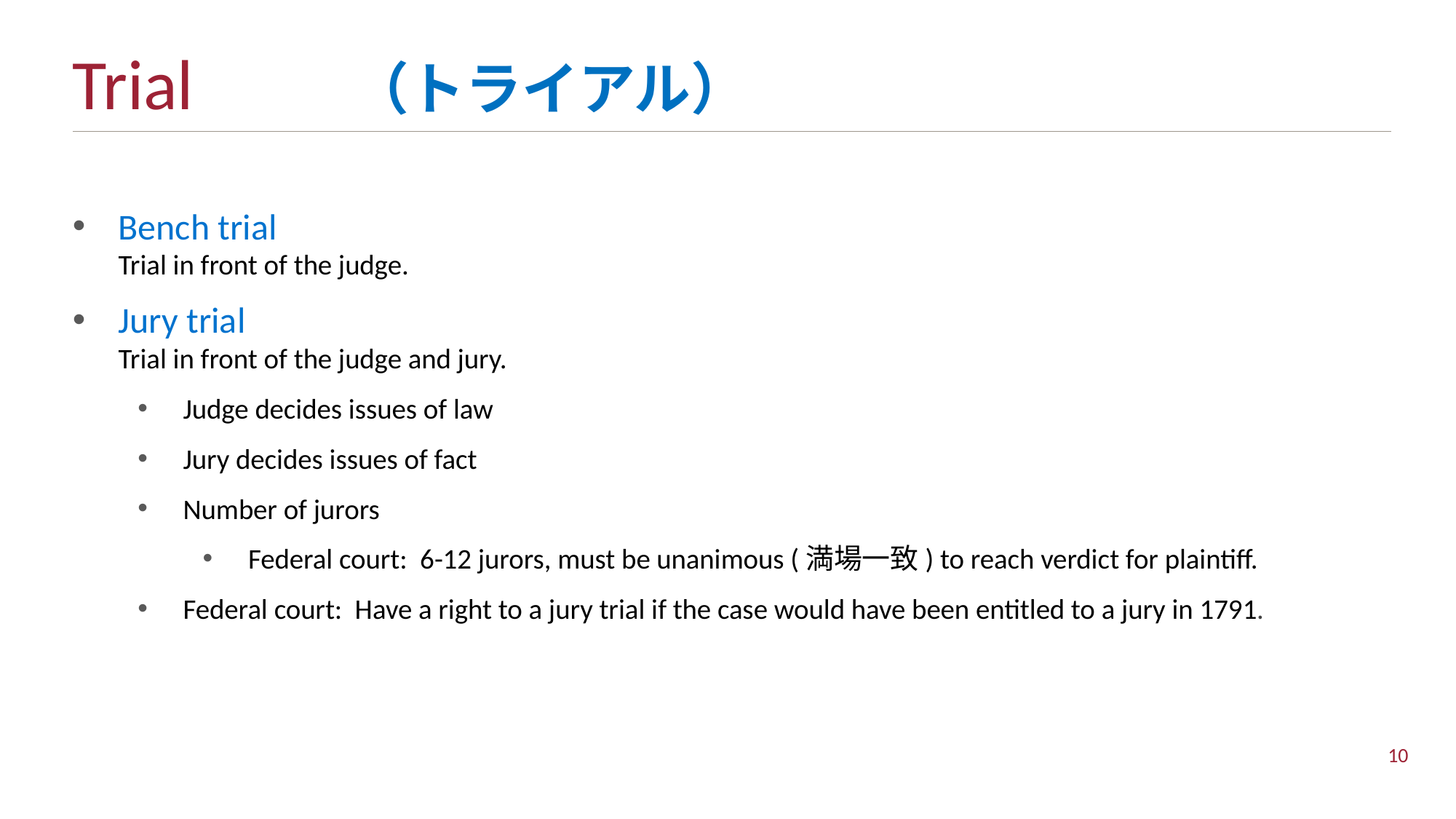

Trial　　（トライアル）
Bench trial
Trial in front of the judge.
Jury trial
Trial in front of the judge and jury.
Judge decides issues of law
Jury decides issues of fact
Number of jurors
Federal court:  6-12 jurors, must be unanimous (満場一致) to reach verdict for plaintiff.
Federal court:  Have a right to a jury trial if the case would have been entitled to a jury in 1791.

10